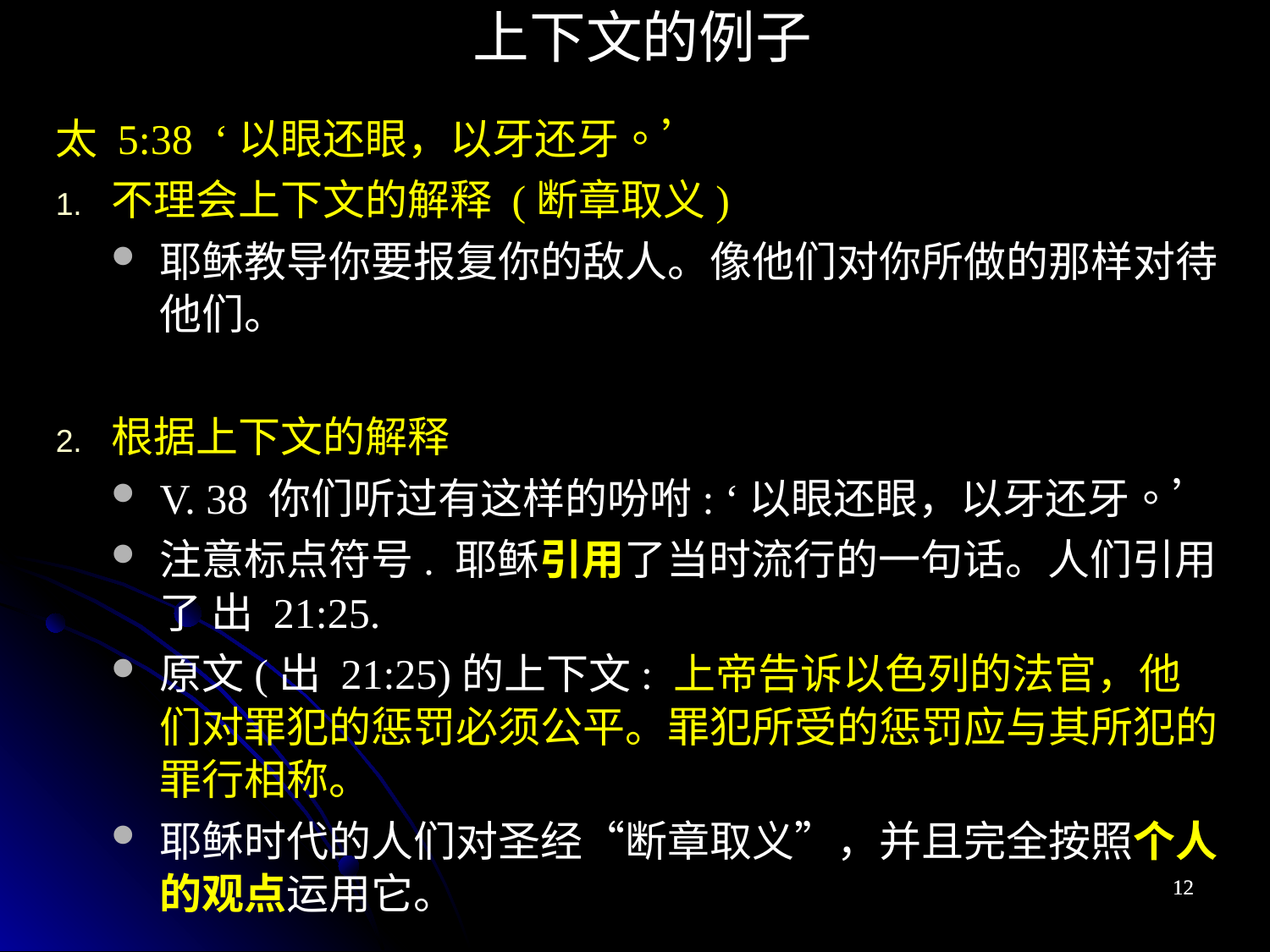

上下文的例子
太 5:38  ‘以眼还眼，以牙还牙。’
不理会上下文的解释 (断章取义)
耶稣教导你要报复你的敌人。像他们对你所做的那样对待他们。

根据上下文的解释
V. 38 你们听过有这样的吩咐: ‘以眼还眼，以牙还牙。’
注意标点符号. 耶稣引用了当时流行的一句话。人们引用了 出 21:25.
原文(出 21:25)的上下文: 上帝告诉以色列的法官，他们对罪犯的惩罚必须公平。罪犯所受的惩罚应与其所犯的罪行相称。
耶稣时代的人们对圣经“断章取义”，并且完全按照个人的观点运用它。

12
12